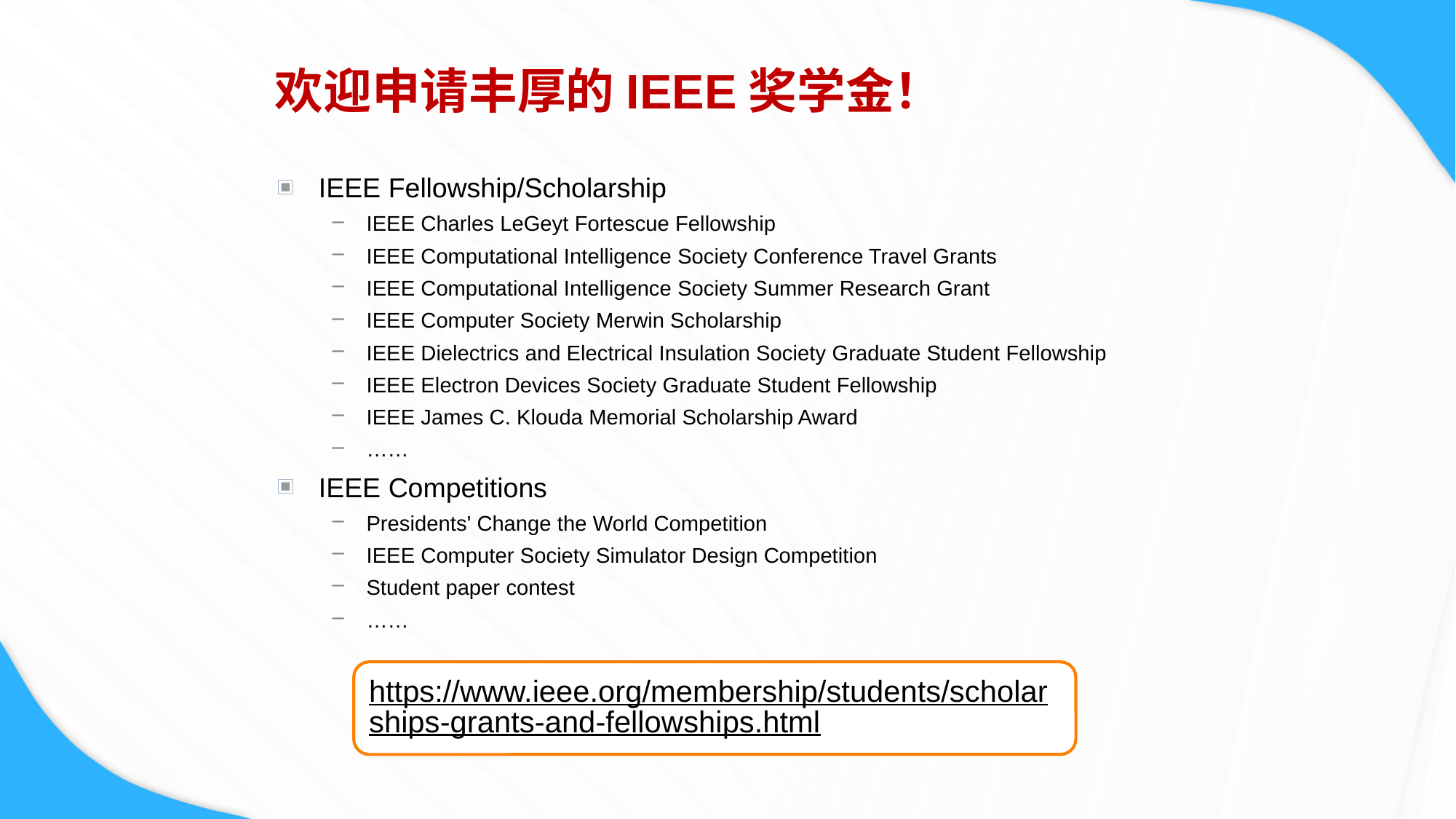

# 欢迎申请丰厚的IEEE奖学金！
IEEE Fellowship/Scholarship
IEEE Charles LeGeyt Fortescue Fellowship
IEEE Computational Intelligence Society Conference Travel Grants
IEEE Computational Intelligence Society Summer Research Grant
IEEE Computer Society Merwin Scholarship
IEEE Dielectrics and Electrical Insulation Society Graduate Student Fellowship
IEEE Electron Devices Society Graduate Student Fellowship
IEEE James C. Klouda Memorial Scholarship Award
……
IEEE Competitions
Presidents' Change the World Competition
IEEE Computer Society Simulator Design Competition
Student paper contest
……

https://www.ieee.org/membership/students/scholarships-grants-and-fellowships.html